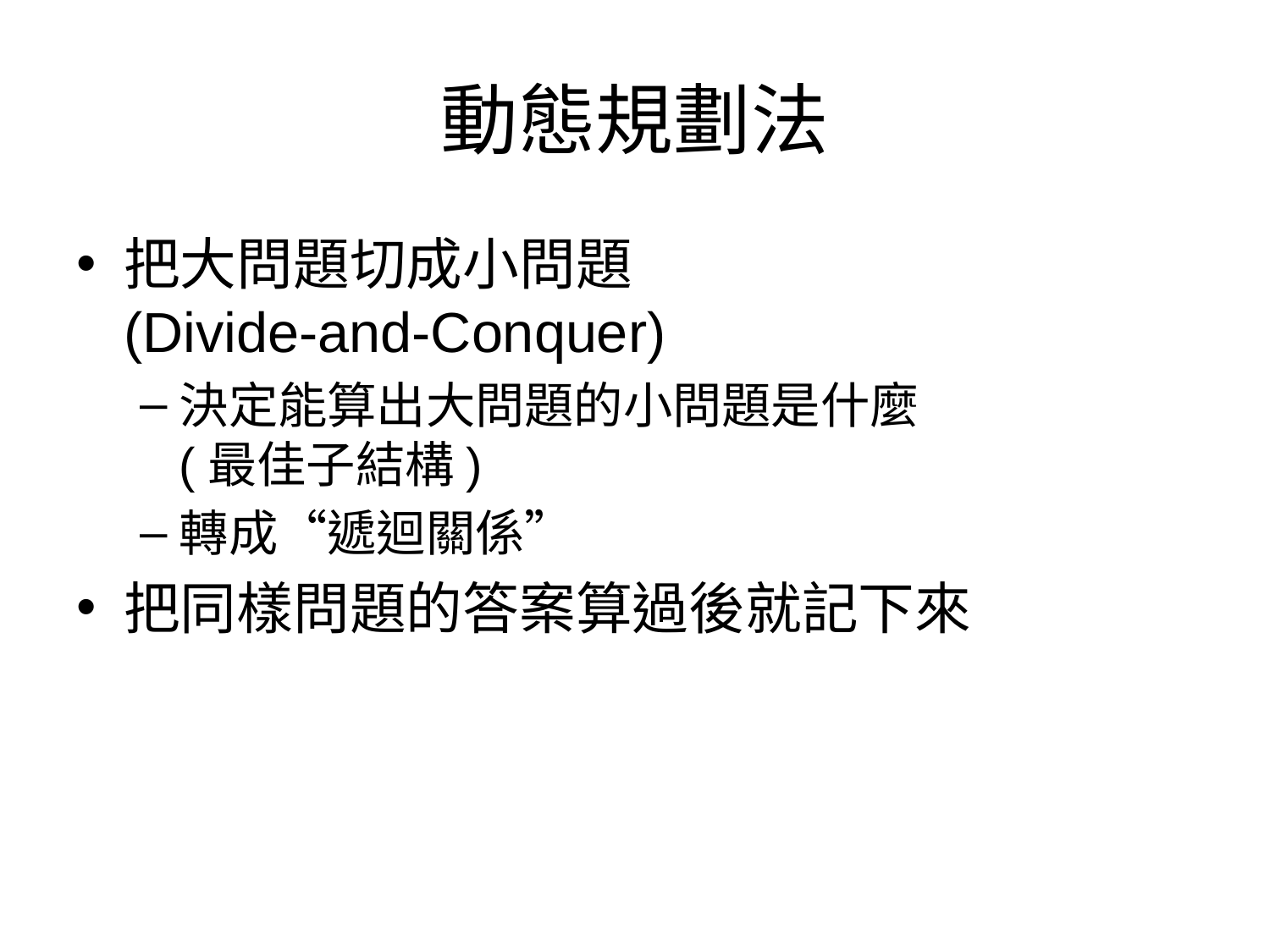

# 動態規劃法
把大問題切成小問題
(Divide-and-Conquer)
決定能算出大問題的小問題是什麼
(最佳子結構)
轉成“遞迴關係”
把同樣問題的答案算過後就記下來